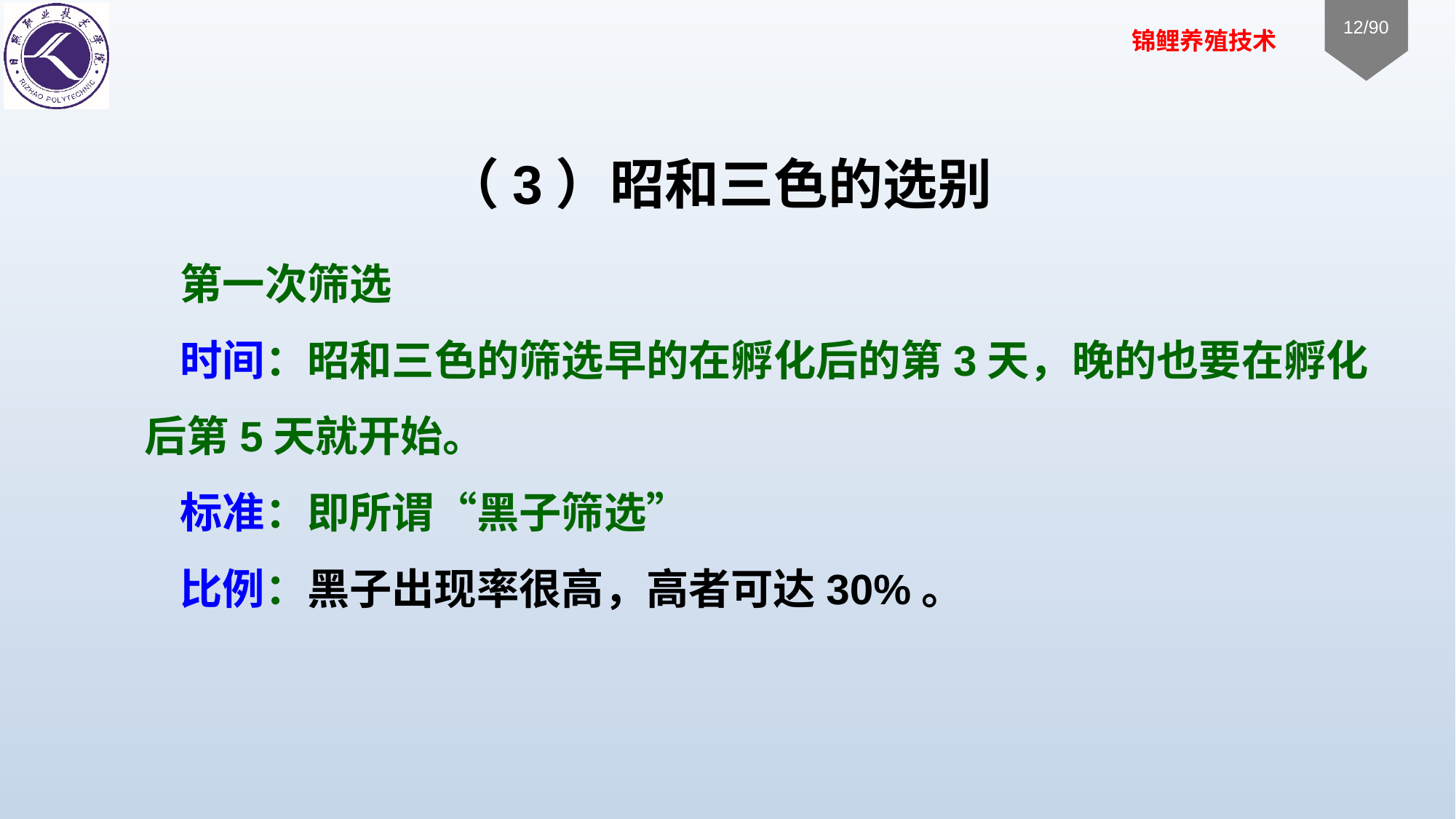

# （3）昭和三色的选别
第一次筛选
时间：昭和三色的筛选早的在孵化后的第3天，晚的也要在孵化后第5天就开始。
标准：即所谓“黑子筛选”
比例：黑子出现率很高，高者可达30%。